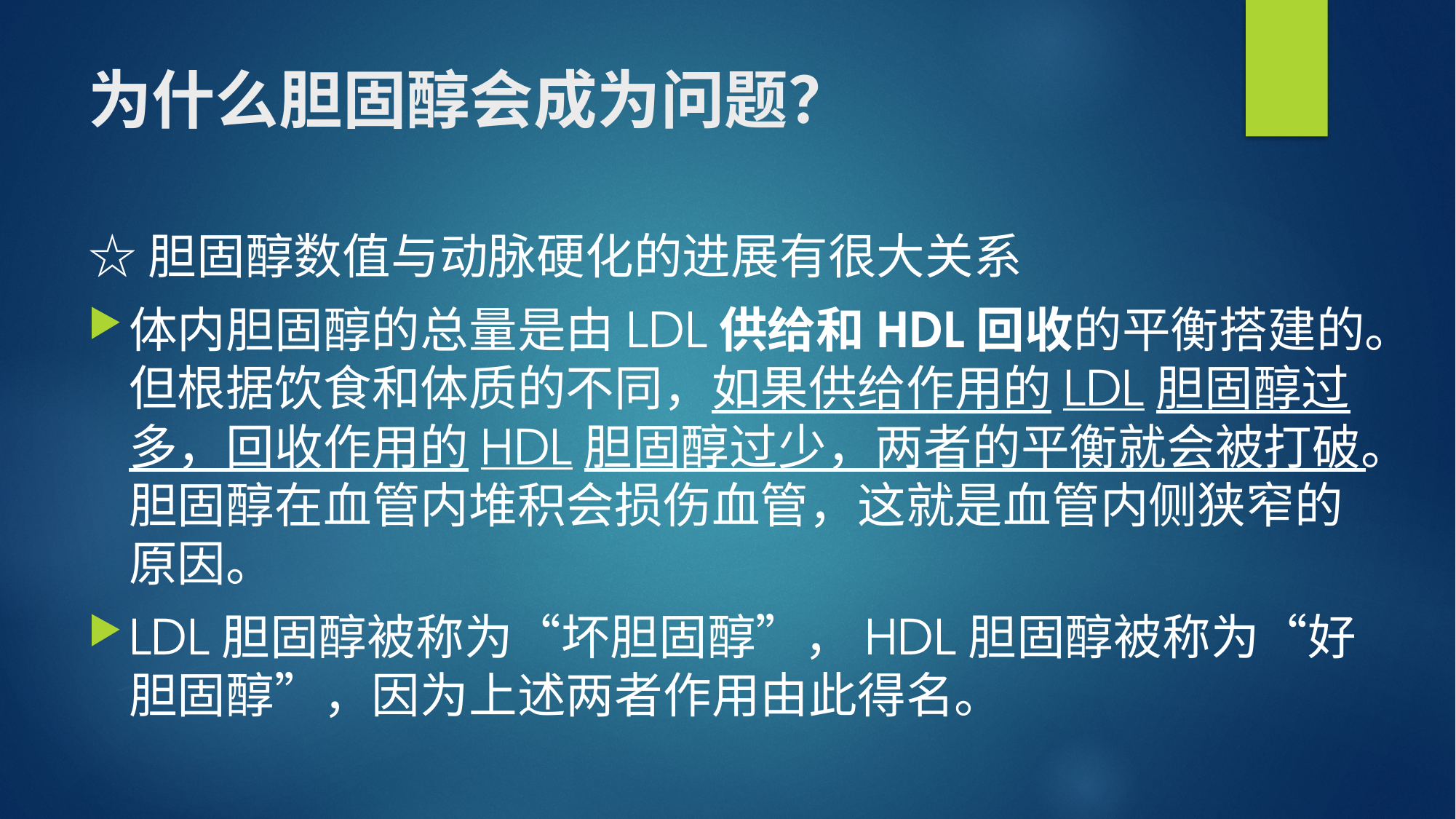

# 为什么胆固醇会成为问题？
☆胆固醇数值与动脉硬化的进展有很大关系
体内胆固醇的总量是由LDL供给和HDL回收的平衡搭建的。但根据饮食和体质的不同，如果供给作用的LDL胆固醇过多，回收作用的HDL胆固醇过少，两者的平衡就会被打破。胆固醇在血管内堆积会损伤血管，这就是血管内侧狭窄的原因。
LDL胆固醇被称为“坏胆固醇”，HDL胆固醇被称为“好胆固醇”，因为上述两者作用由此得名。